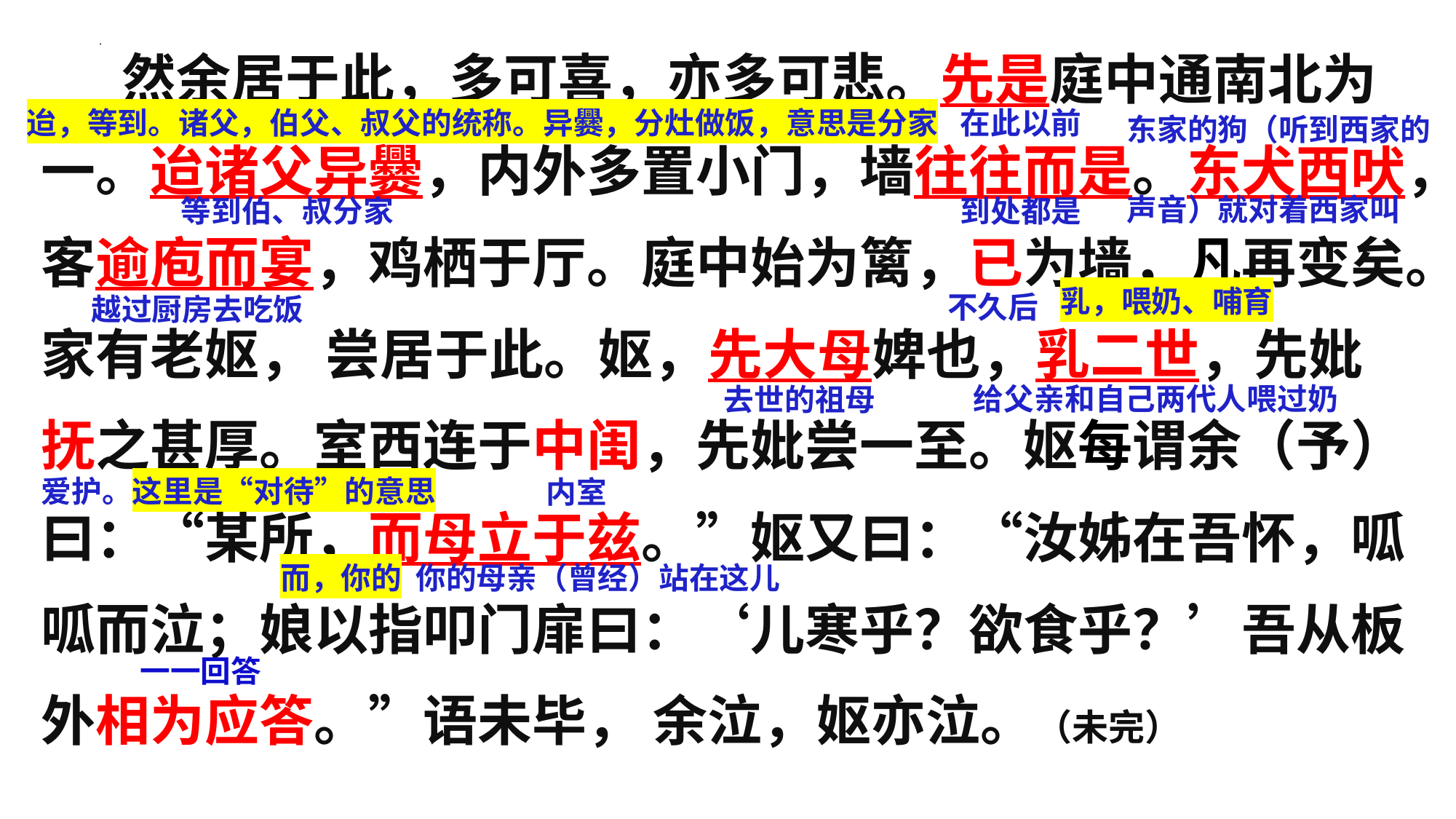

然余居于此，多可喜，亦多可悲。先是庭中通南北为一。迨诸父异爨，内外多置小门，墙往往而是。东犬西吠，客逾庖而宴，鸡栖于厅。庭中始为篱，已为墙，凡再变矣。家有老妪， 尝居于此。妪，先大母婢也，乳二世，先妣抚之甚厚。室西连于中闺，先妣尝一至。妪每谓余（予）曰：“某所，而母立于兹。”妪又曰：“汝姊在吾怀，呱呱而泣；娘以指叩门扉曰：‘儿寒乎？欲食乎？’吾从板外相为应答。”语未毕， 余泣，妪亦泣。（未完）
在此以前
东家的狗（听到西家的

声音）就对着西家叫
迨，等到。诸父，伯父、叔父的统称。异爨，分灶做饭，意思是分家
等到伯、叔分家
到处都是
不久后
乳，喂奶、哺育
越过厨房去吃饭
给父亲和自己两代人喂过奶
去世的祖母
内室
爱护。这里是“对待”的意思
而，你的  你的母亲（曾经）站在这儿
一一回答